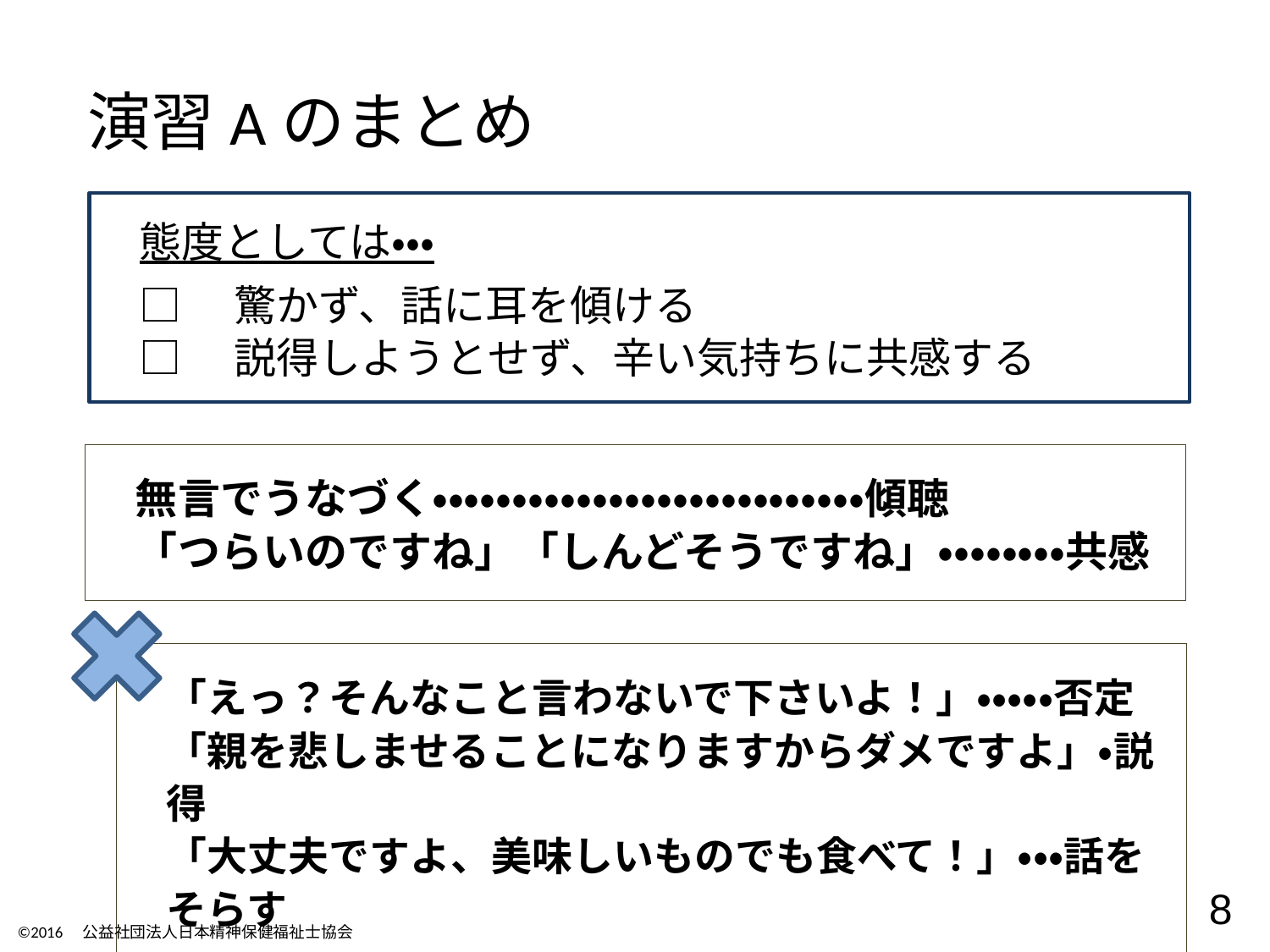

# 演習Aのまとめ
態度としては・・・
□　驚かず、話に耳を傾ける
□　説得しようとせず、辛い気持ちに共感する
無言でうなづく・・・・・・・・・・・・・・・・・・・・・・・・・・・傾聴
「つらいのですね」「しんどそうですね」・・・・・・・・共感

「えっ？そんなこと言わないで下さいよ！」・・・・・否定
「親を悲しませることになりますからダメですよ」・説得
「大丈夫ですよ、美味しいものでも食べて！」・・・話をそらす
8
©2016　公益社団法人日本精神保健福祉士協会